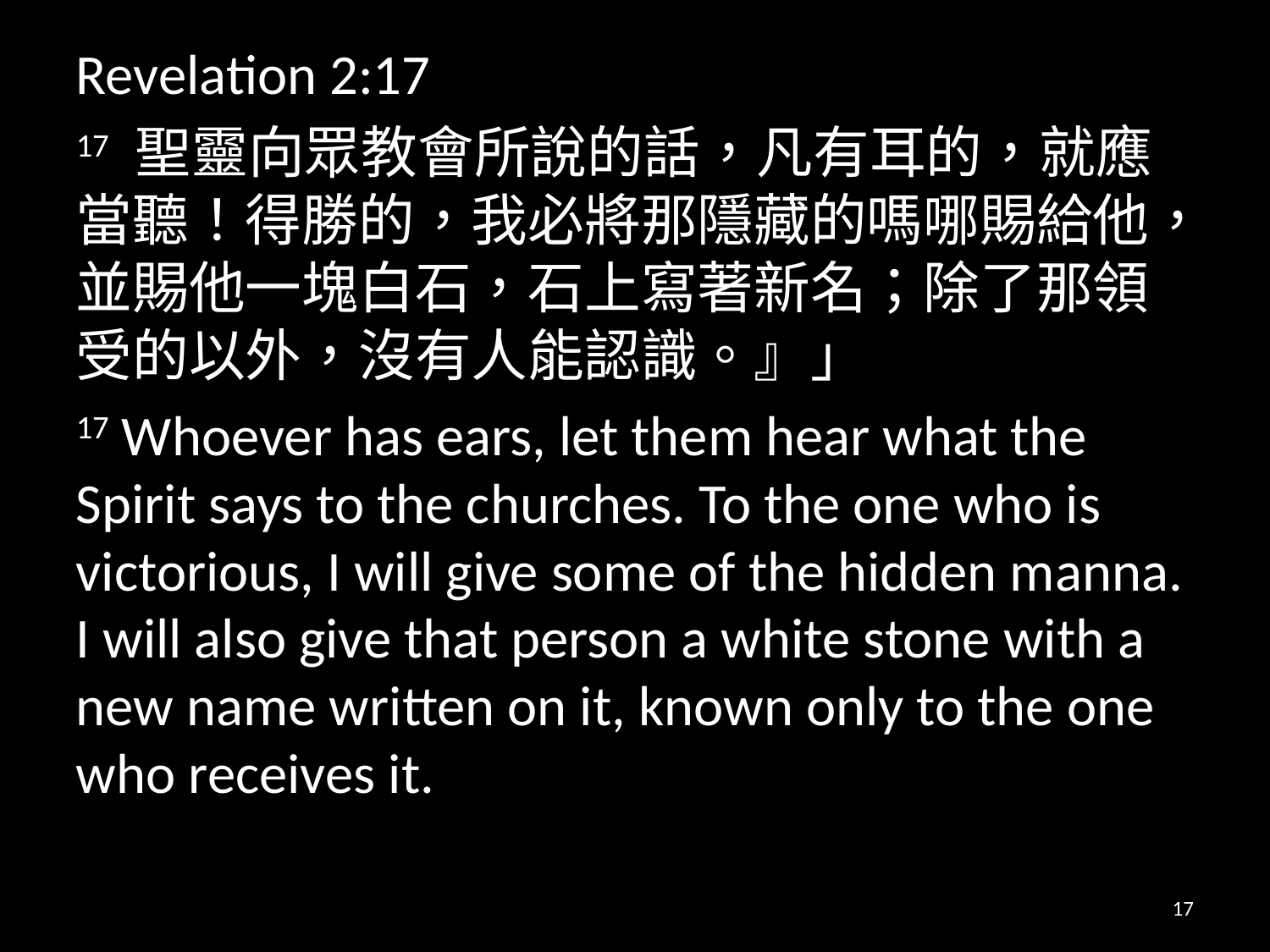

Revelation 2:17
17 聖靈向眾教會所說的話，凡有耳的，就應當聽！得勝的，我必將那隱藏的嗎哪賜給他，並賜他一塊白石，石上寫著新名；除了那領受的以外，沒有人能認識。』」
17 Whoever has ears, let them hear what the Spirit says to the churches. To the one who is victorious, I will give some of the hidden manna. I will also give that person a white stone with a new name written on it, known only to the one who receives it.

17